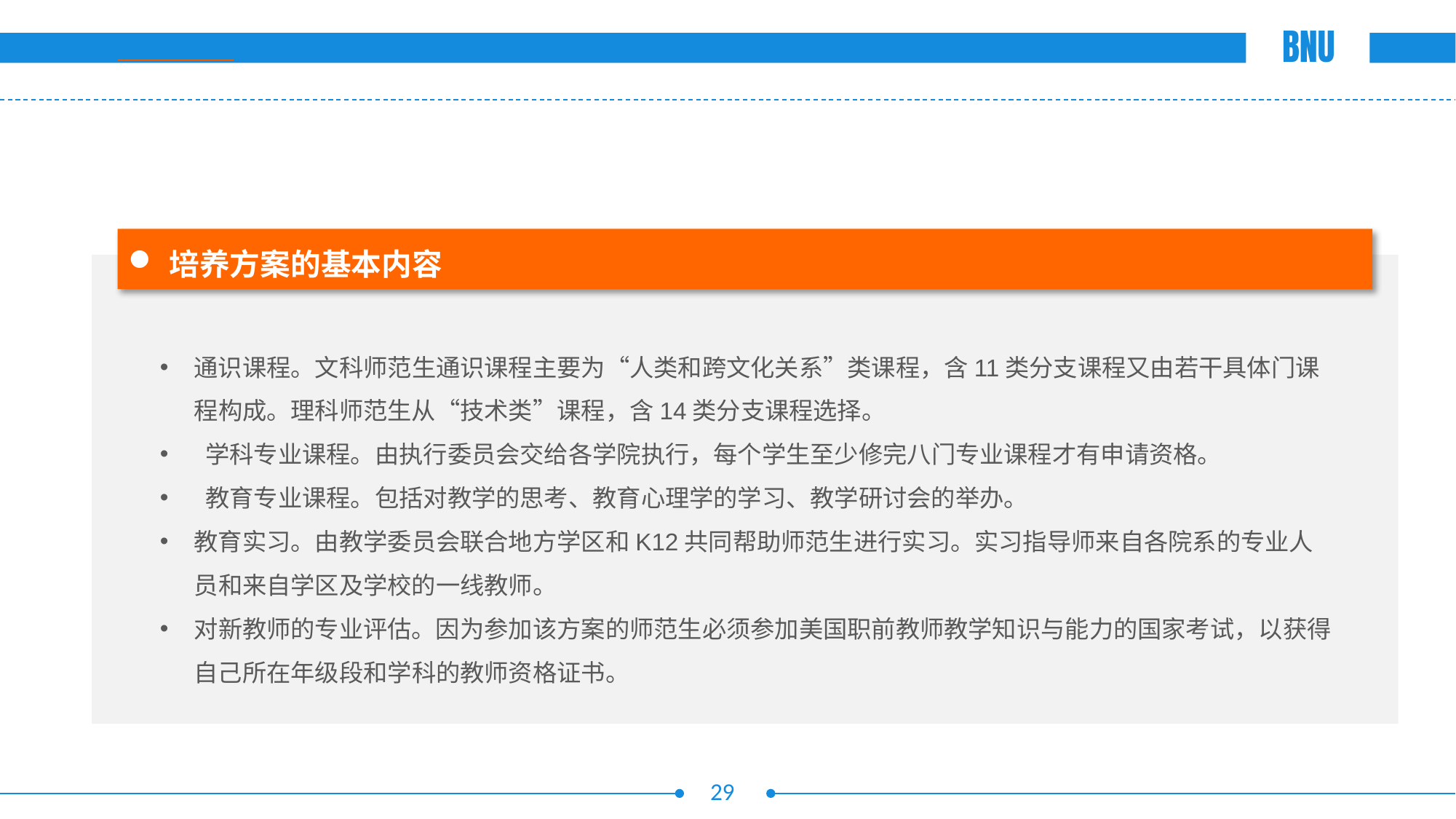

培养方案的基本内容

通识课程。文科师范生通识课程主要为“人类和跨文化关系”类课程，含11类分支课程又由若干具体门课程构成。理科师范生从“技术类”课程，含14类分支课程选择。
 学科专业课程。由执行委员会交给各学院执行，每个学生至少修完八门专业课程才有申请资格。
 教育专业课程。包括对教学的思考、教育心理学的学习、教学研讨会的举办。
教育实习。由教学委员会联合地方学区和K12共同帮助师范生进行实习。实习指导师来自各院系的专业人员和来自学区及学校的一线教师。
对新教师的专业评估。因为参加该方案的师范生必须参加美国职前教师教学知识与能力的国家考试，以获得自己所在年级段和学科的教师资格证书。